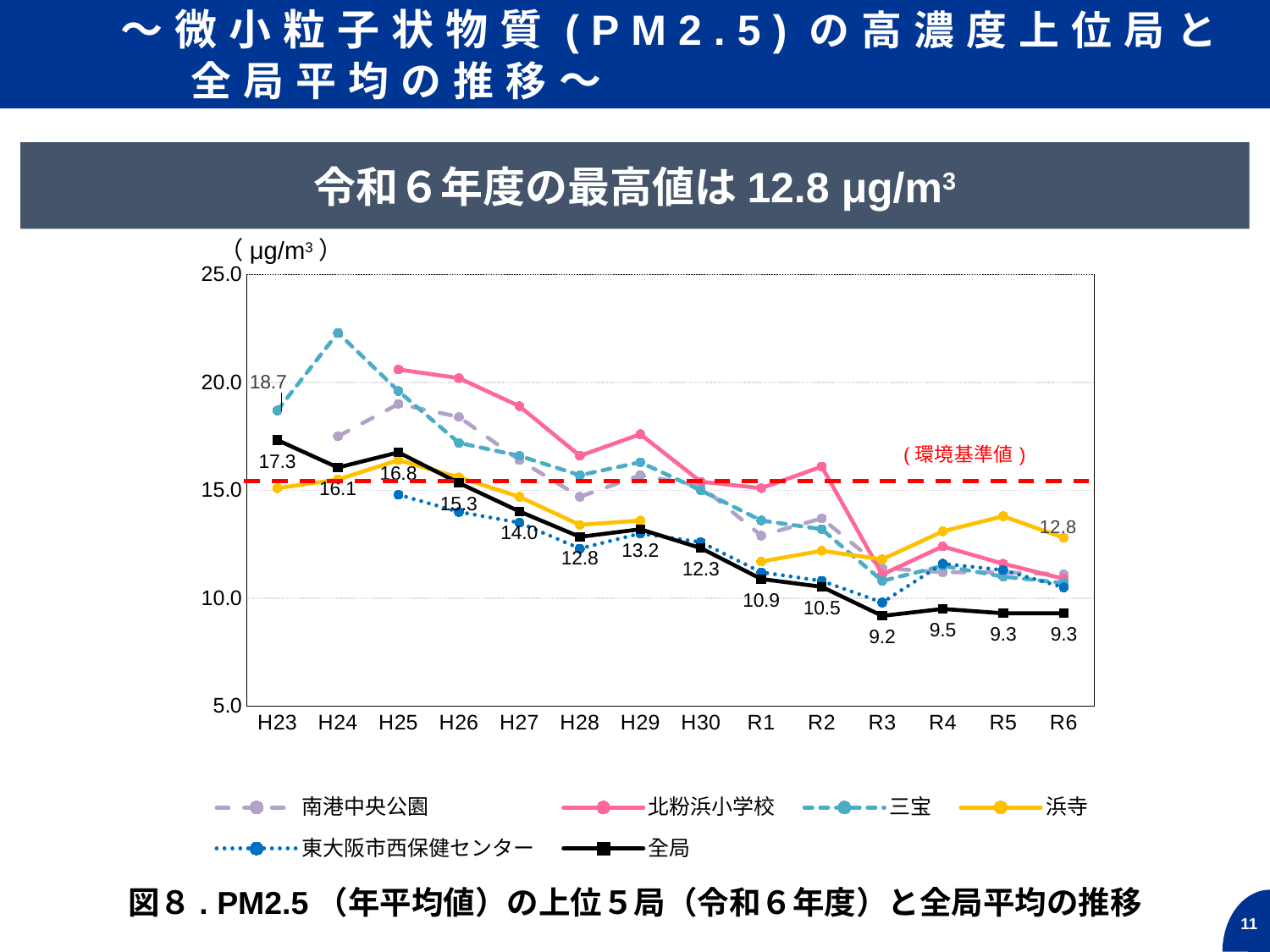

２.大気環境
　　～微小粒子状物質(PM2.5)の高濃度上位局と
　　　 全局平均の推移～
～
令和６年度の最高値は12.8 μg/m3
（μg/m3）

### Chart

| Category | 南港中央公園 | 北粉浜小学校 | 三宝 | 浜寺 | 東大阪市西保健センター | 全局 |
|---|---|---|---|---|---|---|
| H23 | None | None | 18.7 | 15.1 | None | 17.328571428571426 |
| H24 | 17.5 | None | 22.3 | 15.5 | None | 16.054545454545455 |
| H25 | 19.0 | 20.6 | 19.6 | 16.4 | 14.8 | 16.758536585365853 |
| H26 | 18.4 | 20.2 | 17.2 | 15.6 | 14.0 | 15.338297872340428 |
| H27 | 16.4 | 18.9 | 16.6 | 14.7 | 13.5 | 14.023636363636363 |
| H28 | 14.7 | 16.6 | 15.7 | 13.4 | 12.3 | 12.841818181818178 |
| H29 | 15.7 | 17.6 | 16.3 | 13.6 | 13.0 | 13.194642857142856 |
| H30 | 15.2 | 15.4 | 15.0 | None | 12.6 | 12.323636363636368 |
| R1 | 12.9 | 15.1 | 13.6 | 11.7 | 11.2 | 10.889090909090912 |
| R2 | 13.7 | 16.1 | 13.2 | 12.2 | 10.8 | 10.526785714285714 |
| R3 | 11.4 | 11.1 | 10.8 | 11.8 | 9.8 | 9.178947368421051 |
| R4 | 11.2 | 12.4 | 11.5 | 13.1 | 11.6 | 9.5 |
| R5 | 11.2 | 11.6 | 11.0 | 13.8 | 11.3 | 9.3 |
| R6 | 11.1 | 10.9 | 10.7 | 12.8 | 10.5 | 9.3 |
図８. PM2.5（年平均値）の上位５局（令和６年度）と全局平均の推移